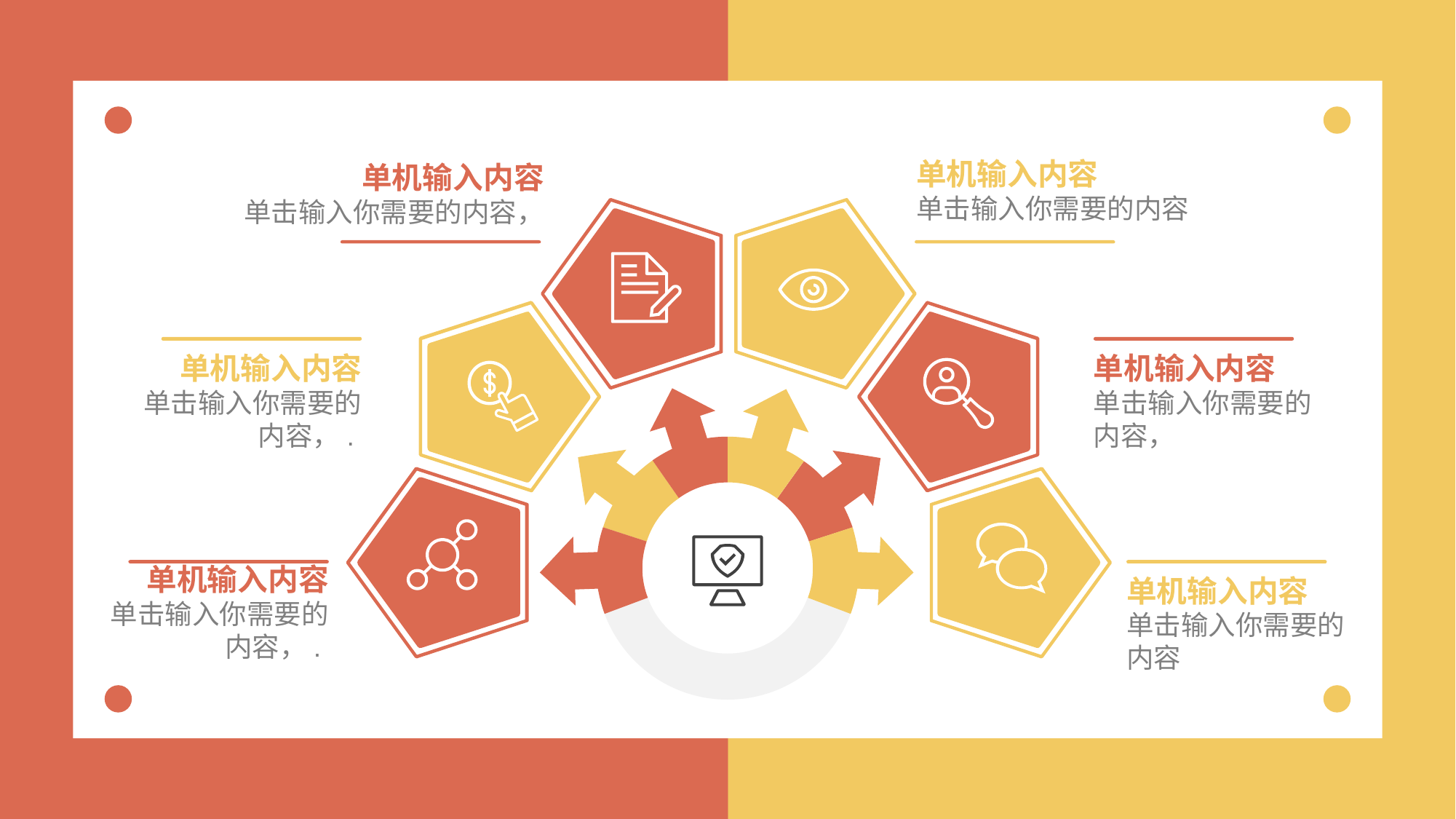

单机输入内容
单击输入你需要的内容
单机输入内容
单击输入你需要的内容，

单机输入内容
单击输入你需要的内容，.
单机输入内容
单击输入你需要的内容，

单机输入内容
单击输入你需要的内容，.

单机输入内容
单击输入你需要的内容